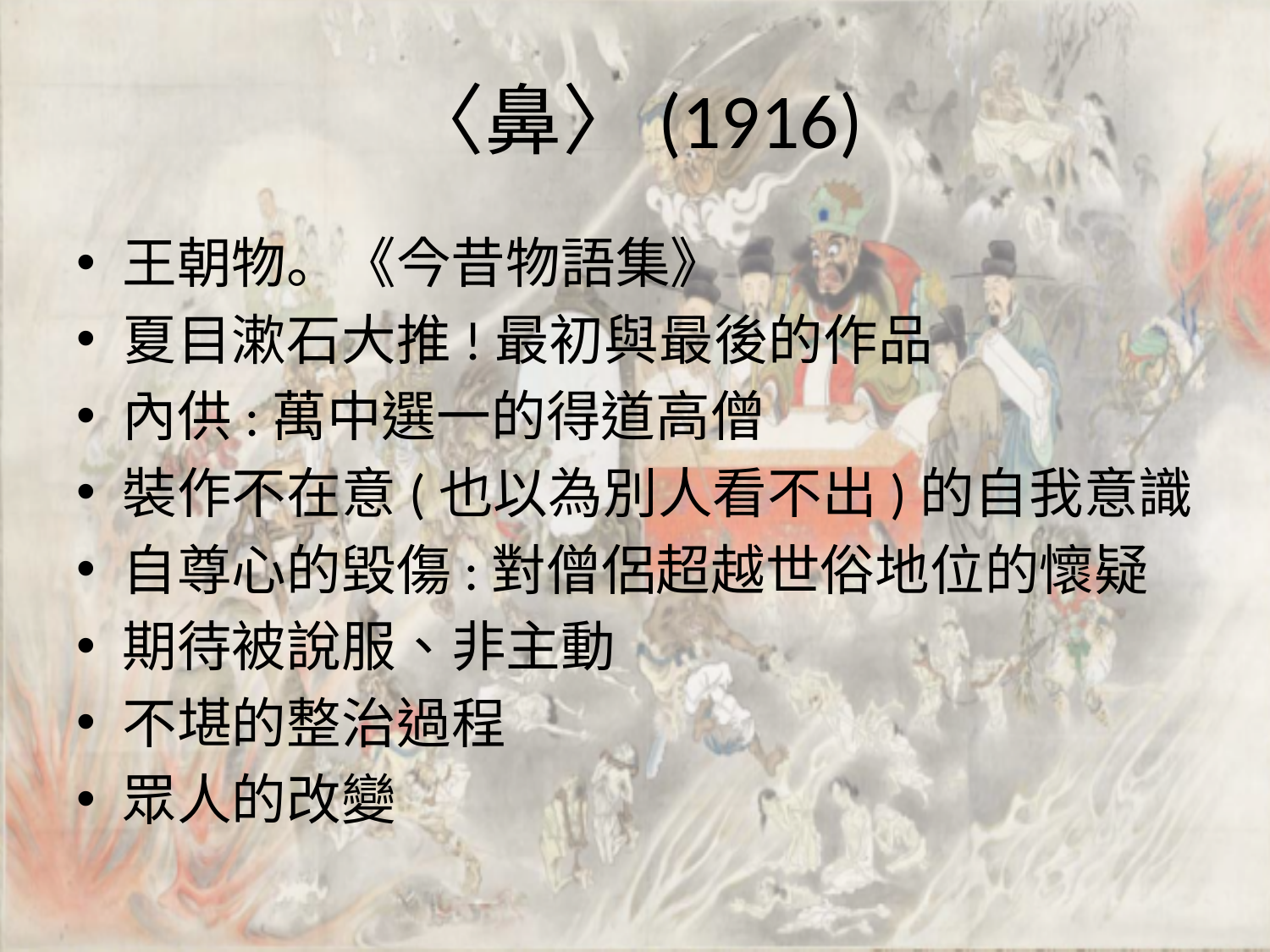

# 〈鼻〉(1916)
王朝物。《今昔物語集》
夏目漱石大推!最初與最後的作品
內供:萬中選一的得道高僧
裝作不在意(也以為別人看不出)的自我意識
自尊心的毀傷:對僧侶超越世俗地位的懷疑
期待被說服、非主動
不堪的整治過程
眾人的改變